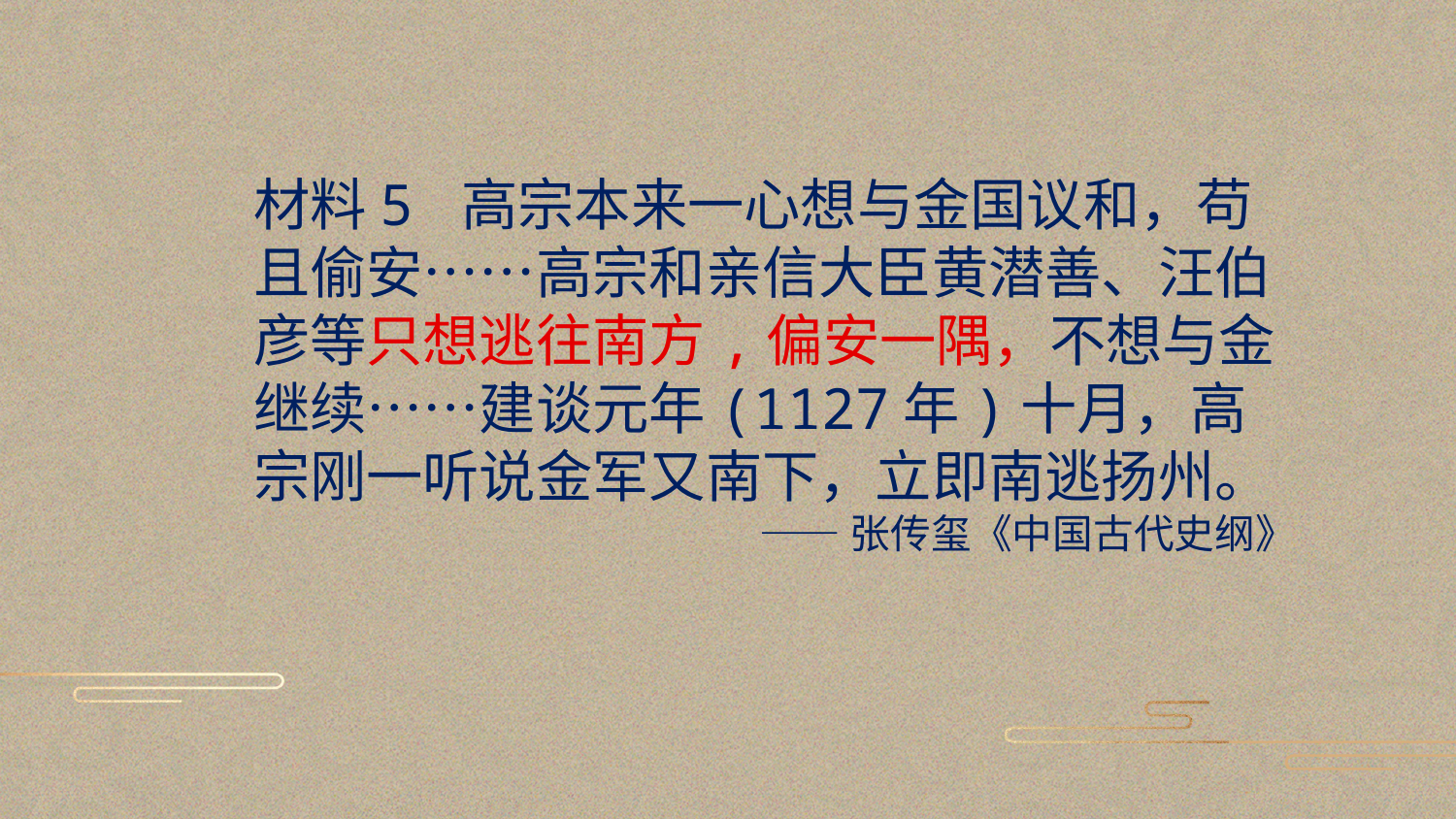

材料5 高宗本来一心想与金国议和，苟且偷安……高宗和亲信大臣黄潜善、汪伯彦等只想逃往南方,偏安一隅，不想与金继续……建谈元年(1127年)十月，高宗刚一听说金军又南下，立即南逃扬州。
——张传玺《中国古代史纲》